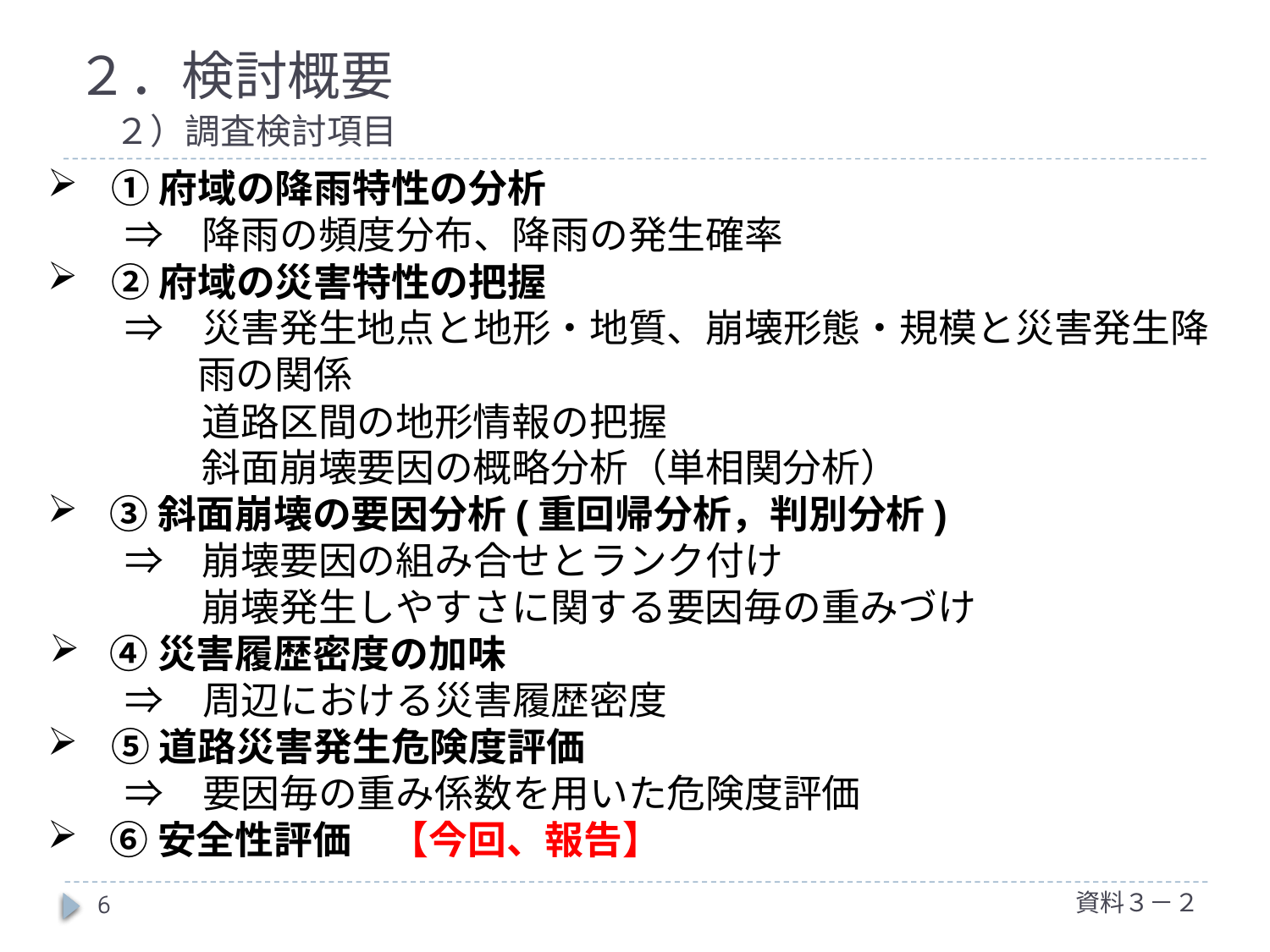

# ２．検討概要 　２）調査検討項目
①府域の降雨特性の分析
　　⇒　降雨の頻度分布、降雨の発生確率
②府域の災害特性の把握
　　⇒　災害発生地点と地形・地質、崩壊形態・規模と災害発生降雨の関係
　　　　道路区間の地形情報の把握
　　　　斜面崩壊要因の概略分析（単相関分析）
③斜面崩壊の要因分析(重回帰分析，判別分析)
　　⇒　崩壊要因の組み合せとランク付け
　　　　崩壊発生しやすさに関する要因毎の重みづけ
④災害履歴密度の加味
　　⇒　周辺における災害履歴密度
⑤道路災害発生危険度評価
　　⇒　要因毎の重み係数を用いた危険度評価
⑥安全性評価　【今回、報告】
資料３－２
6